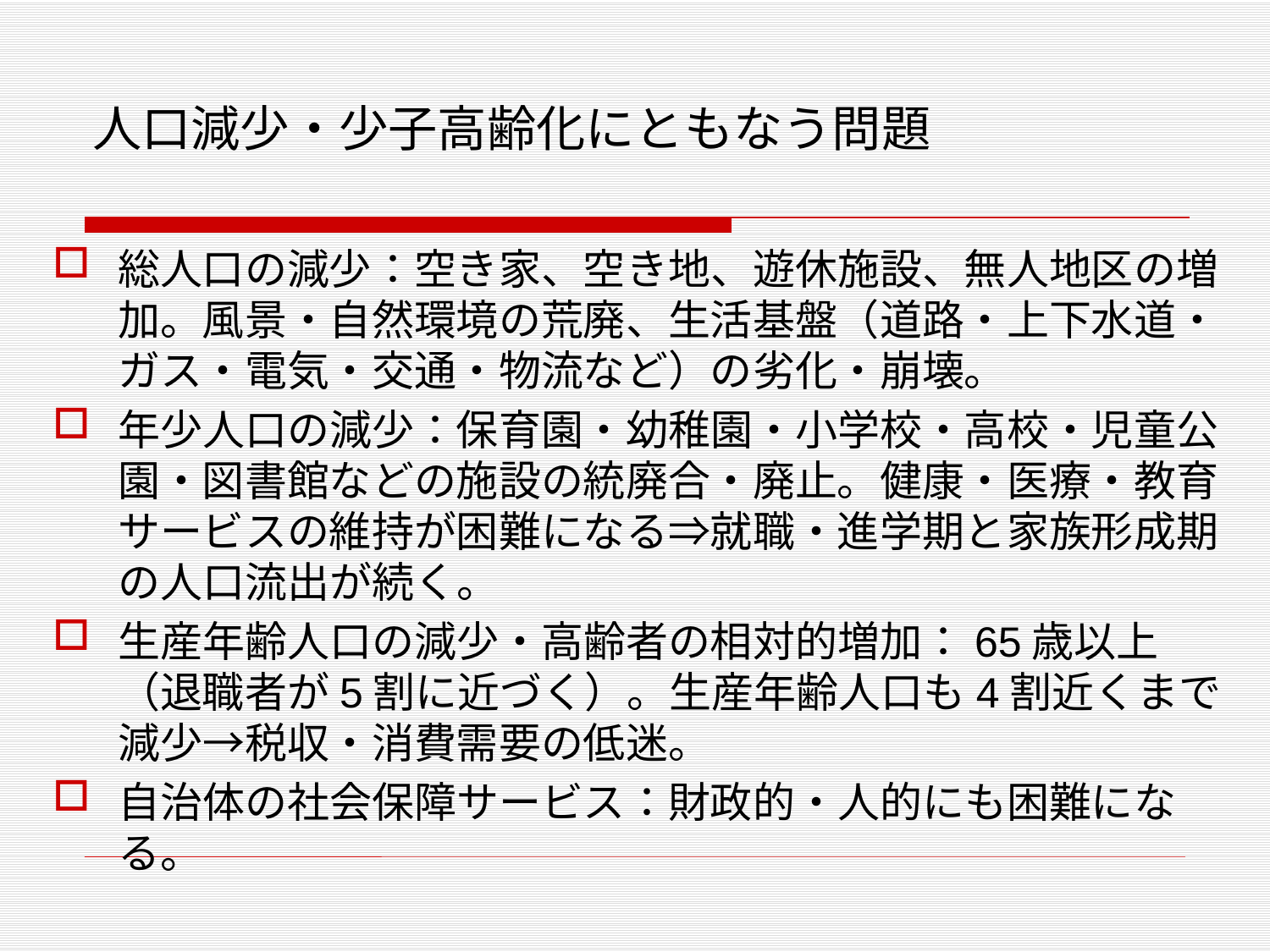

# 人口減少・少子高齢化にともなう問題
総人口の減少：空き家、空き地、遊休施設、無人地区の増加。風景・自然環境の荒廃、生活基盤（道路・上下水道・ガス・電気・交通・物流など）の劣化・崩壊。
年少人口の減少：保育園・幼稚園・小学校・高校・児童公園・図書館などの施設の統廃合・廃止。健康・医療・教育サービスの維持が困難になる⇒就職・進学期と家族形成期の人口流出が続く。
生産年齢人口の減少・高齢者の相対的増加：65歳以上（退職者が5割に近づく）。生産年齢人口も4割近くまで減少→税収・消費需要の低迷。
自治体の社会保障サービス：財政的・人的にも困難になる。